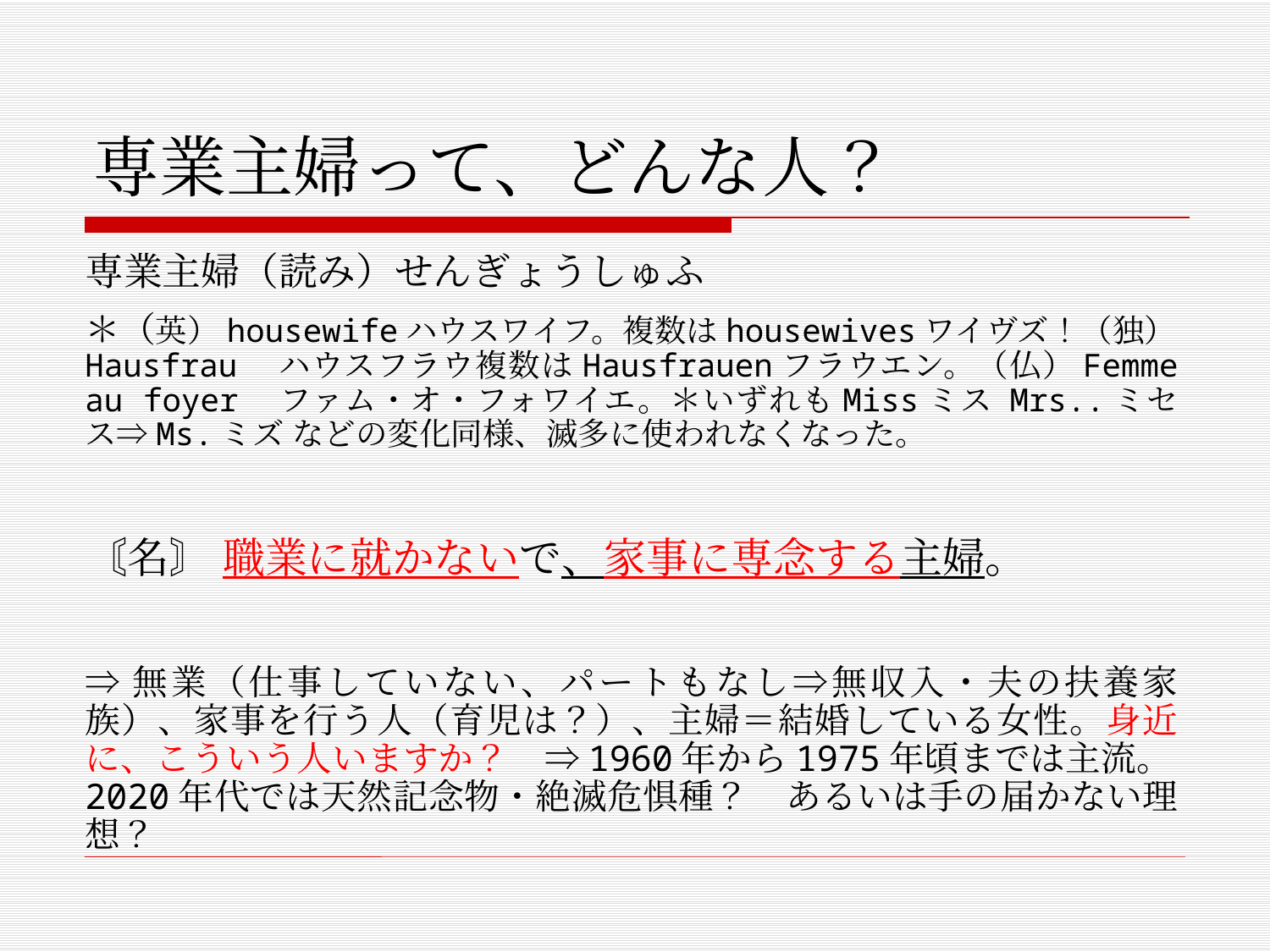

# 専業主婦って、どんな人？
専業主婦（読み）せんぎょうしゅふ
＊（英）housewifeハウスワイフ。複数はhousewivesワイヴズ！（独）Hausfrau　ハウスフラウ複数はHausfrauenフラウエン。（仏）Femme au foyer　ファム・オ・フォワイエ。＊いずれもMissミス Mrs..ミセス⇒Ms.ミズ などの変化同様、滅多に使われなくなった。

〘名〙 職業に就かないで、家事に専念する主婦。

⇒無業（仕事していない、パートもなし⇒無収入・夫の扶養家族）、家事を行う人（育児は？）、主婦＝結婚している女性。身近に、こういう人いますか？　⇒1960年から1975年頃までは主流。2020年代では天然記念物・絶滅危惧種？　あるいは手の届かない理想？